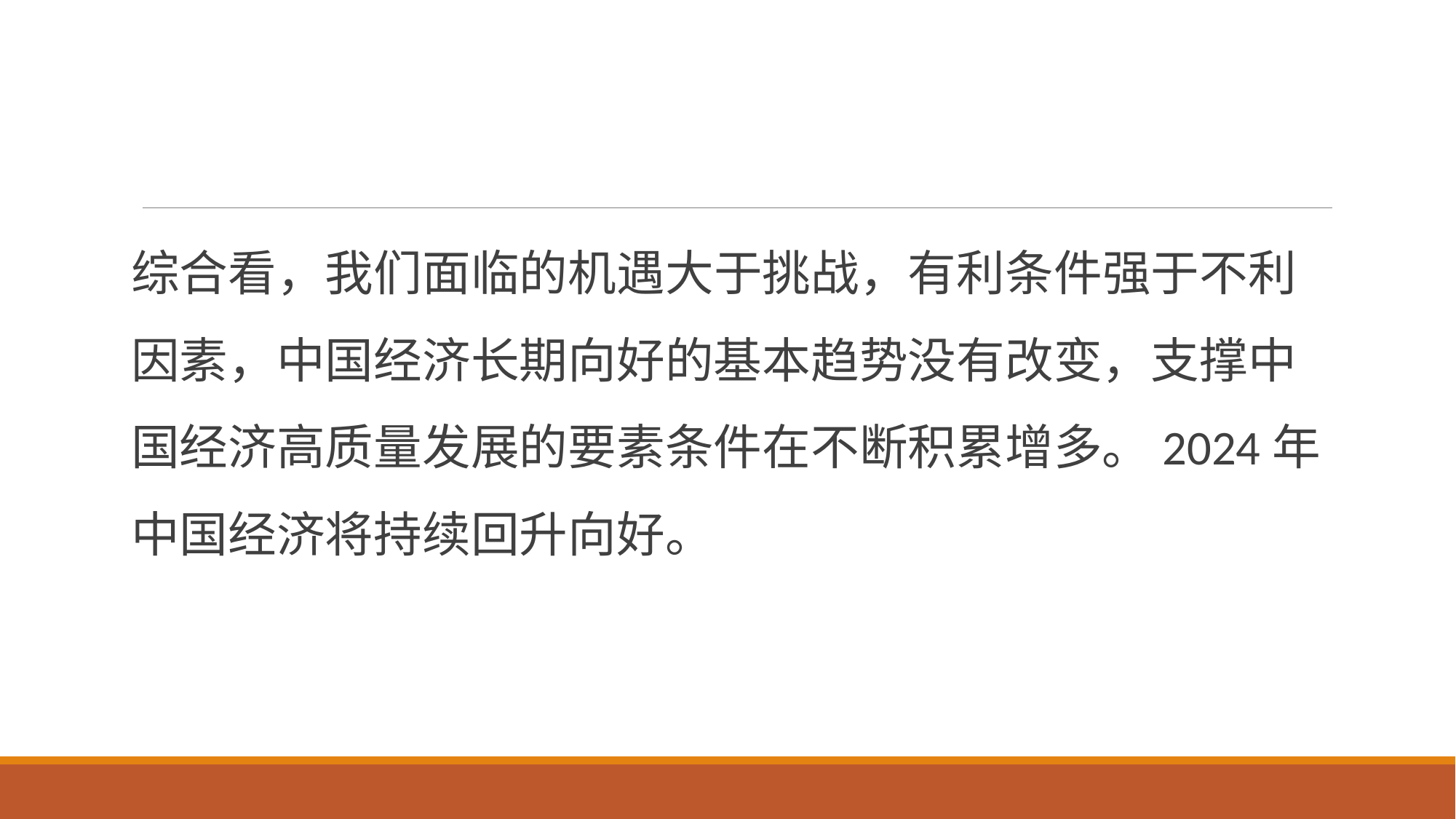

#
综合看，我们面临的机遇大于挑战，有利条件强于不利因素，中国经济长期向好的基本趋势没有改变，支撑中国经济高质量发展的要素条件在不断积累增多。2024年中国经济将持续回升向好。